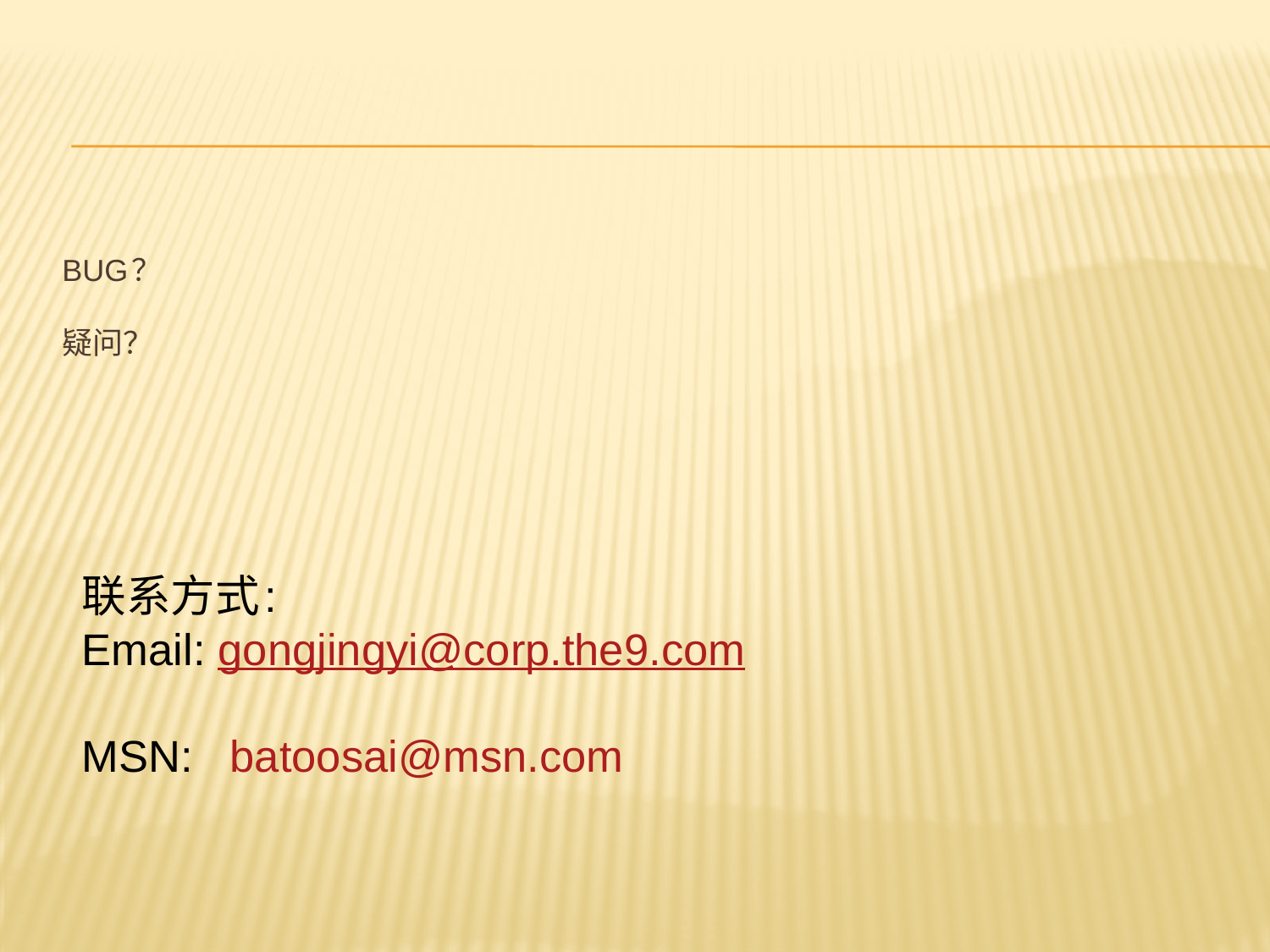

# Bug？ 疑问？
联系方式:
Email: gongjingyi@corp.the9.com

MSN:   batoosai@msn.com